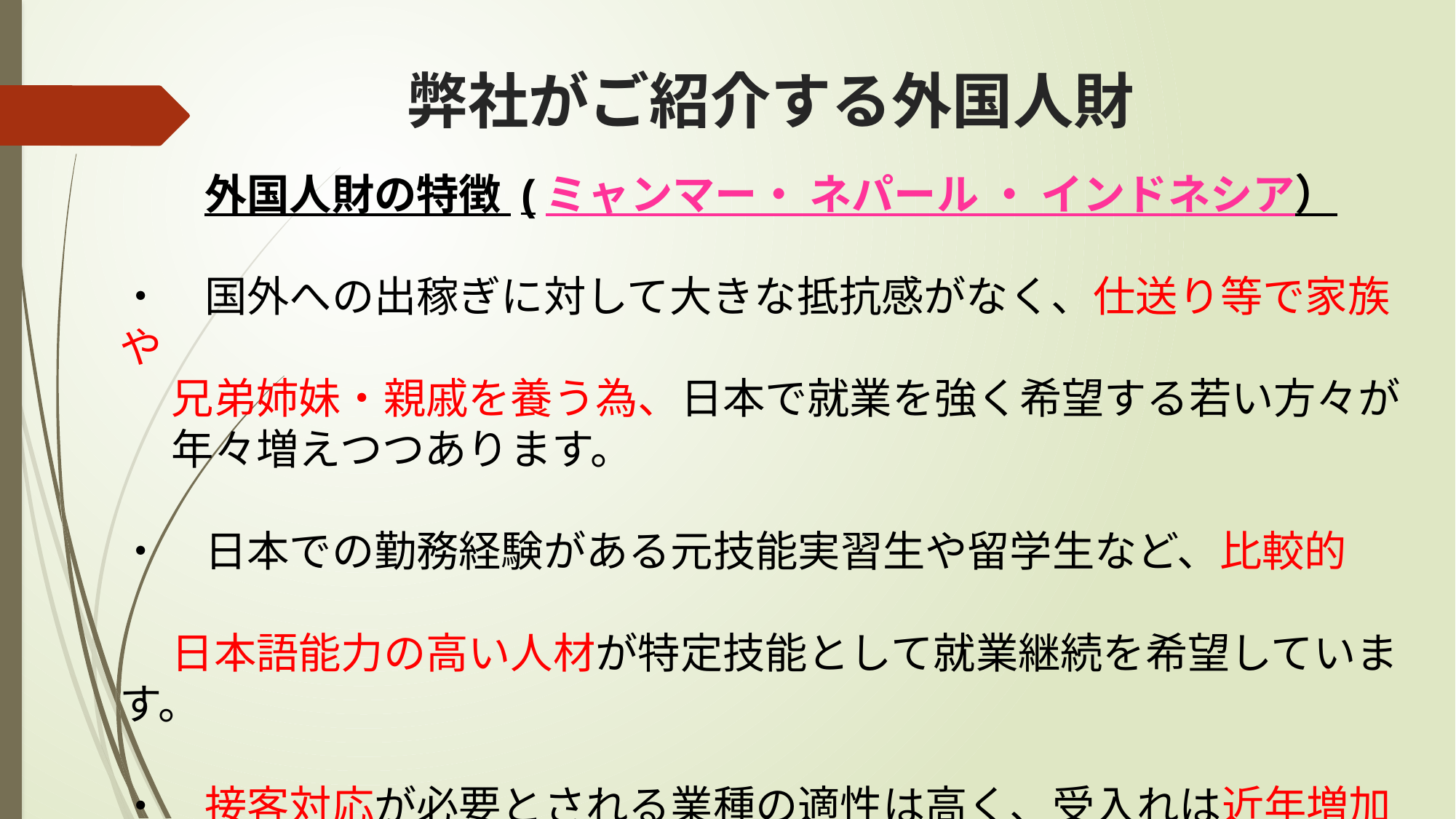

# 弊社がご紹介する外国人財
　　外国人財の特徴 (ミャンマー・ ネパール ・ インドネシア）

・　国外への出稼ぎに対して大きな抵抗感がなく、仕送り等で家族や
　 兄弟姉妹・親戚を養う為、日本で就業を強く希望する若い方々が
　 年々増えつつあります。

・　日本での勤務経験がある元技能実習生や留学生など、比較的
　 日本語能力の高い人材が特定技能として就業継続を希望しています。

・　接客対応が必要とされる業種の適性は高く、受入れは近年増加傾向。

  ⇒慢性的な人手不足が懸念される特定分野において貴重な人財。